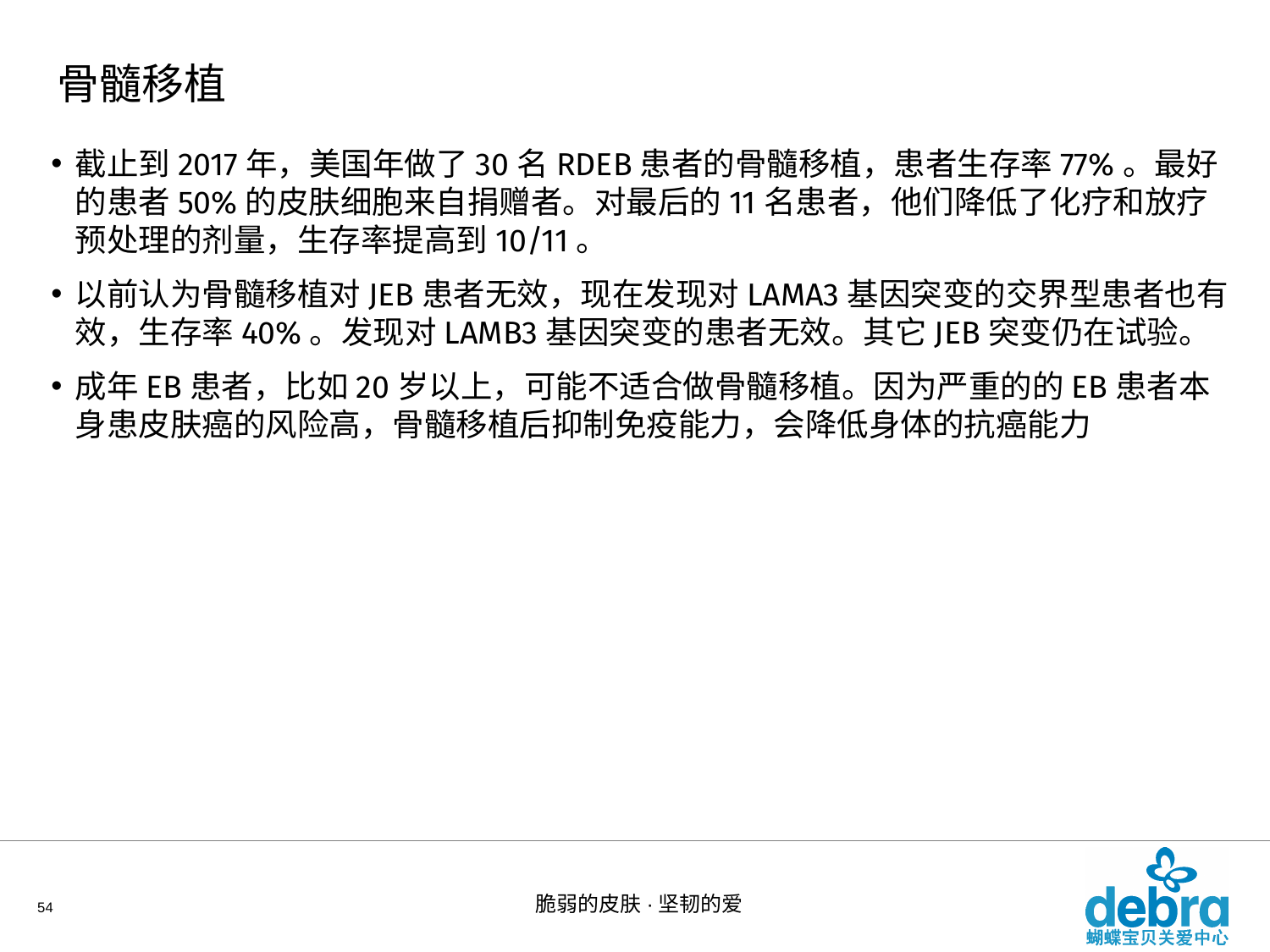

# 骨髓移植
截止到2017年，美国年做了30名RDEB患者的骨髓移植，患者生存率77%。最好的患者50%的皮肤细胞来自捐赠者。对最后的11名患者，他们降低了化疗和放疗预处理的剂量，生存率提高到10/11。
以前认为骨髓移植对JEB患者无效，现在发现对LAMA3基因突变的交界型患者也有效，生存率40%。发现对LAMB3基因突变的患者无效。其它JEB突变仍在试验。
成年EB患者，比如20岁以上，可能不适合做骨髓移植。因为严重的的EB患者本身患皮肤癌的风险高，骨髓移植后抑制免疫能力，会降低身体的抗癌能力